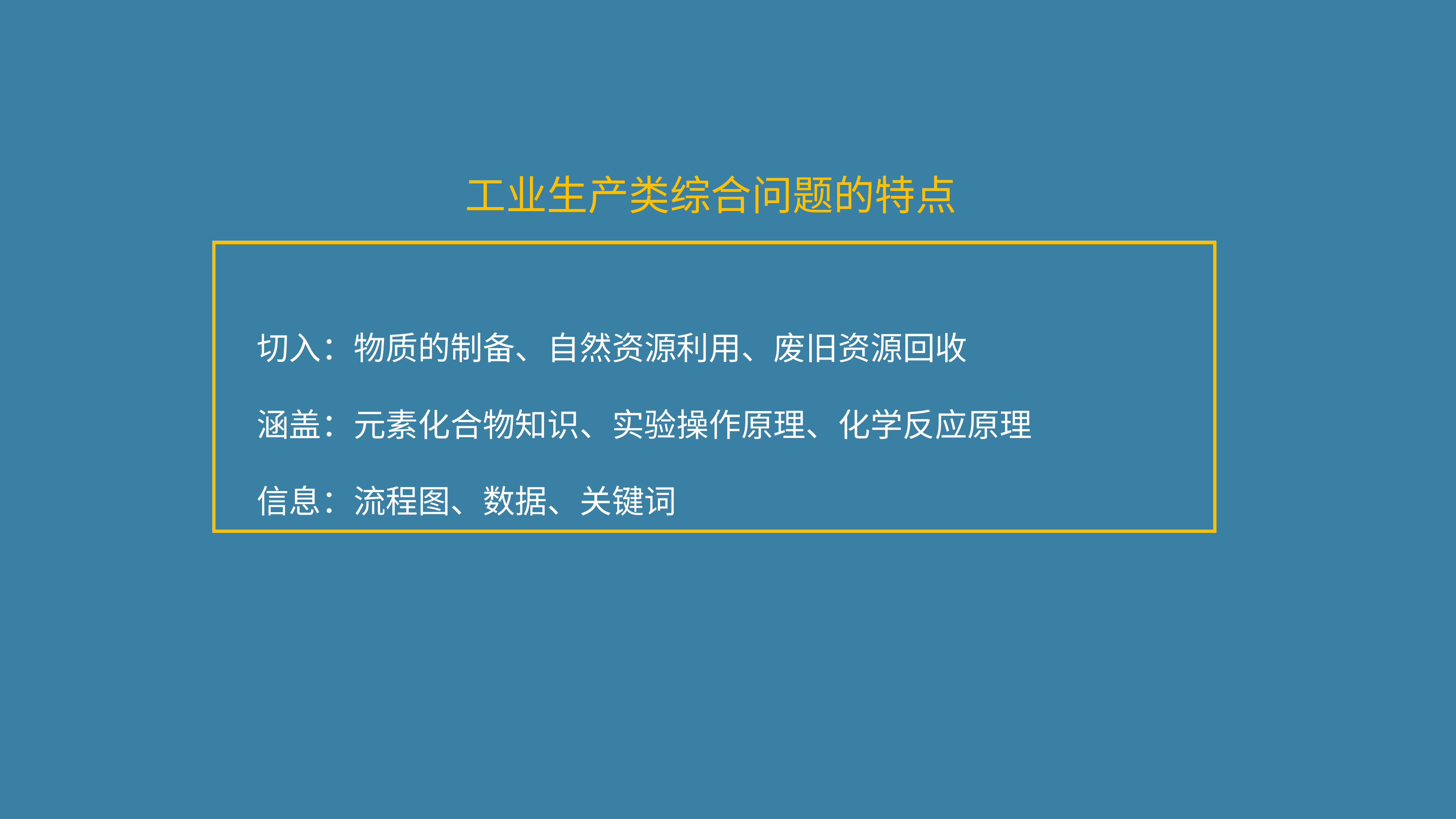

# 工业生产类综合问题的特点

切入：物质的制备、自然资源利用、废旧资源回收
涵盖：元素化合物知识、实验操作原理、化学反应原理
信息：流程图、数据、关键词